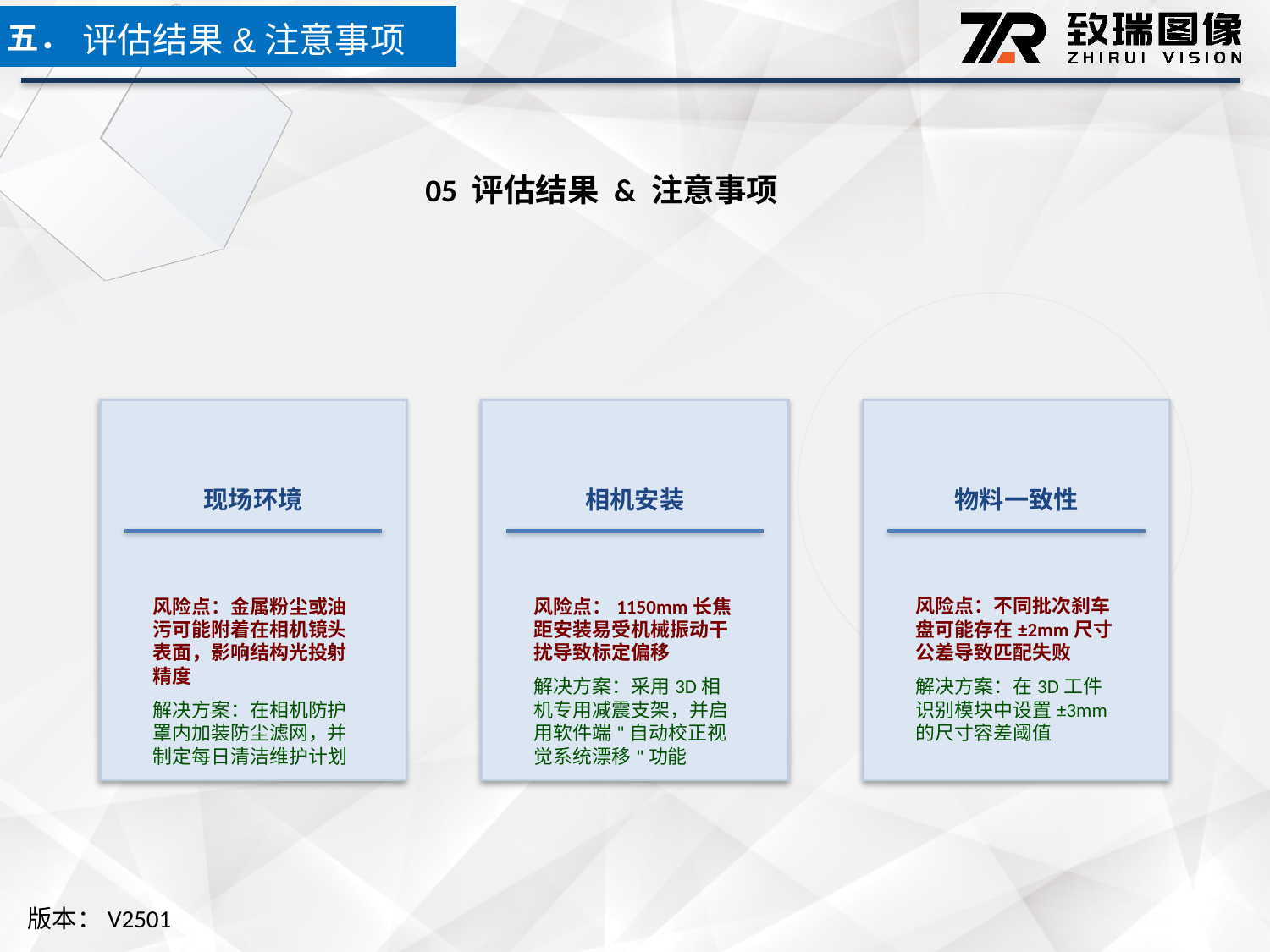

五．
评估结果&注意事项

05 评估结果 & 注意事项

现场环境

相机安装

物料一致性

风险点：金属粉尘或油污可能附着在相机镜头表面，影响结构光投射精度
解决方案：在相机防护罩内加装防尘滤网，并制定每日清洁维护计划

风险点：1150mm长焦距安装易受机械振动干扰导致标定偏移
解决方案：采用3D相机专用减震支架，并启用软件端"自动校正视觉系统漂移"功能

风险点：不同批次刹车盘可能存在±2mm尺寸公差导致匹配失败
解决方案：在3D工件识别模块中设置±3mm的尺寸容差阈值